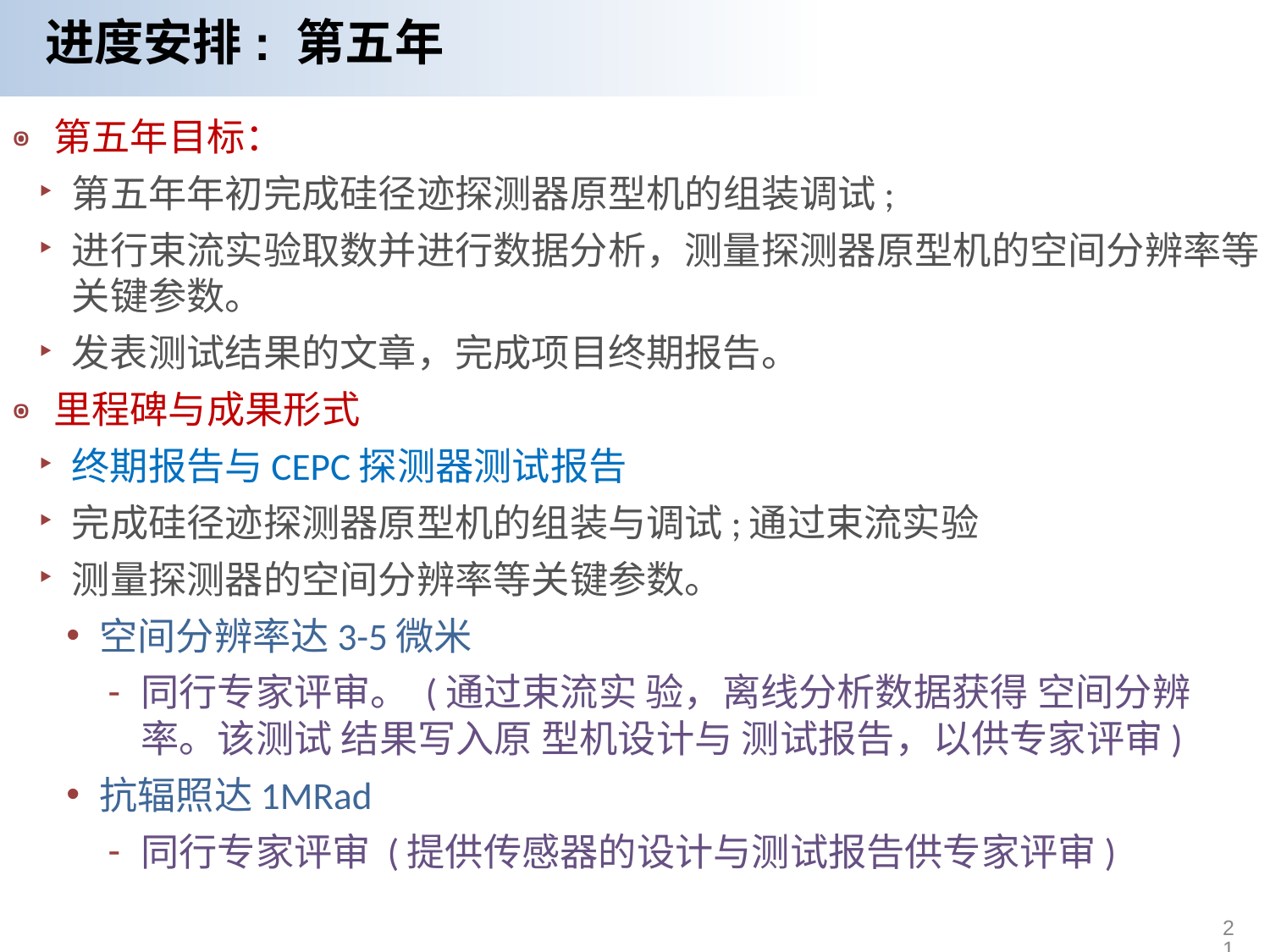

# 进度安排: 第五年
第五年目标：
第五年年初完成硅径迹探测器原型机的组装调试;
进行束流实验取数并进行数据分析，测量探测器原型机的空间分辨率等关键参数。
发表测试结果的文章，完成项目终期报告。
里程碑与成果形式
终期报告与CEPC探测器测试报告
完成硅径迹探测器原型机的组装与调试;通过束流实验
测量探测器的空间分辨率等关键参数。
空间分辨率达3-5微米
同行专家评审。 (通过束流实 验，离线分析数据获得 空间分辨 率。该测试 结果写入原 型机设计与 测试报告，以供专家评审)
抗辐照达1MRad
同行专家评审 (提供传感器的设计与测试报告供专家评审)

21